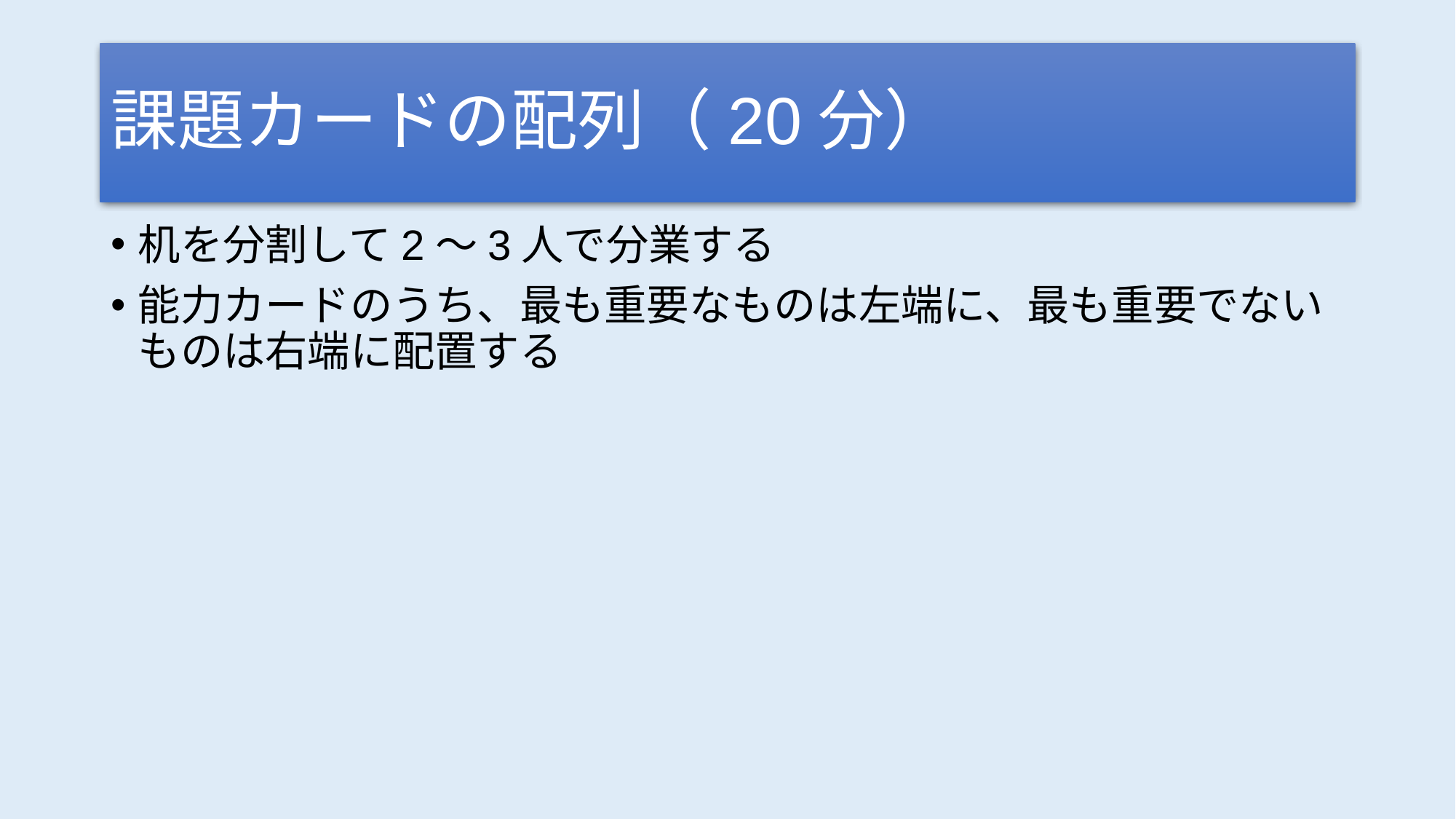

# 課題カードの配列（20分）
机を分割して2～3人で分業する
能力カードのうち、最も重要なものは左端に、最も重要でないものは右端に配置する